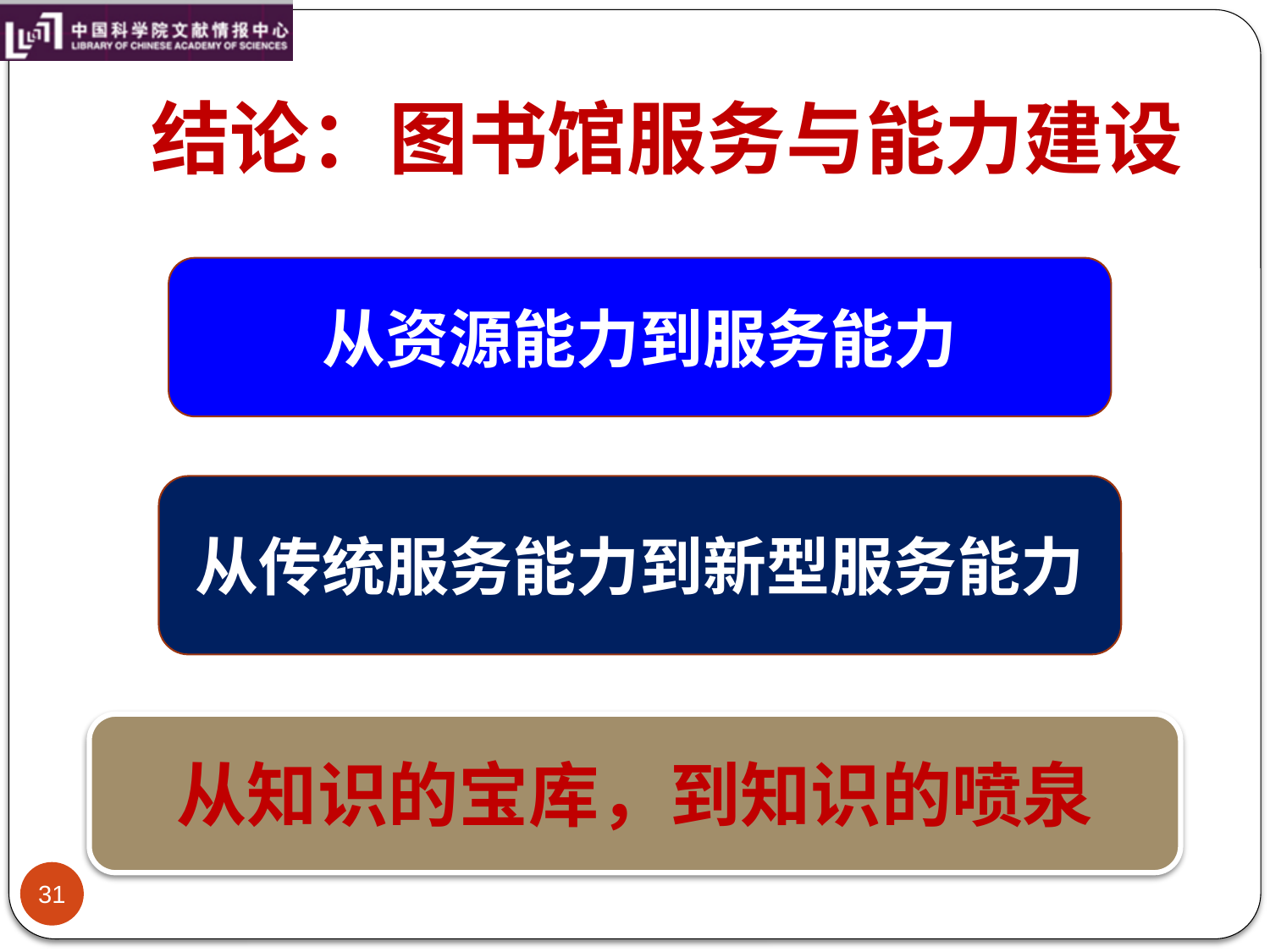

# 结论：图书馆服务与能力建设

从资源能力到服务能力
从传统服务能力到新型服务能力
从知识的宝库，到知识的喷泉

31